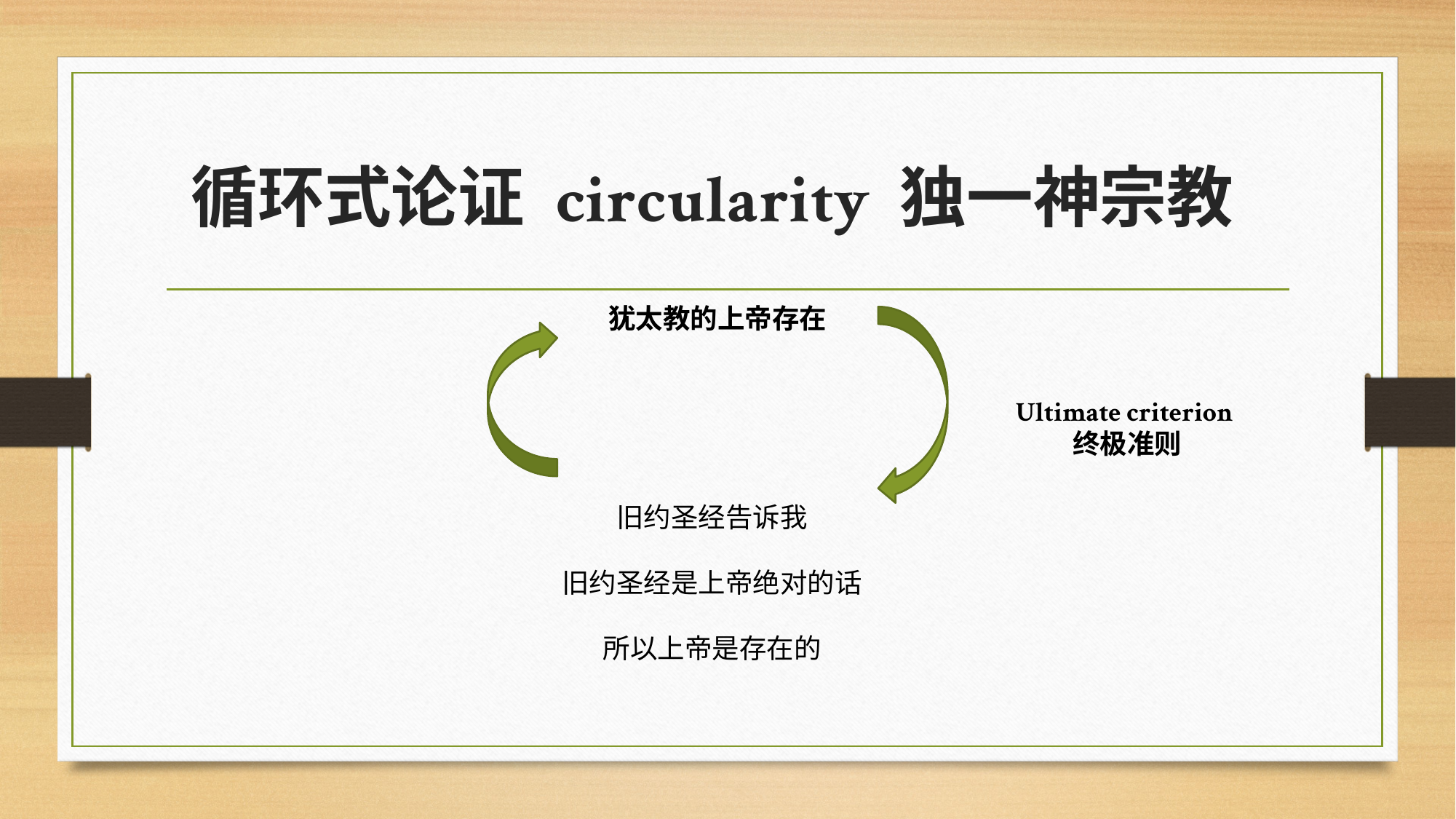

# 循环式论证 circularity 独一神宗教
犹太教的上帝存在

Ultimate criterion
终极准则
旧约圣经告诉我

旧约圣经是上帝绝对的话

所以上帝是存在的